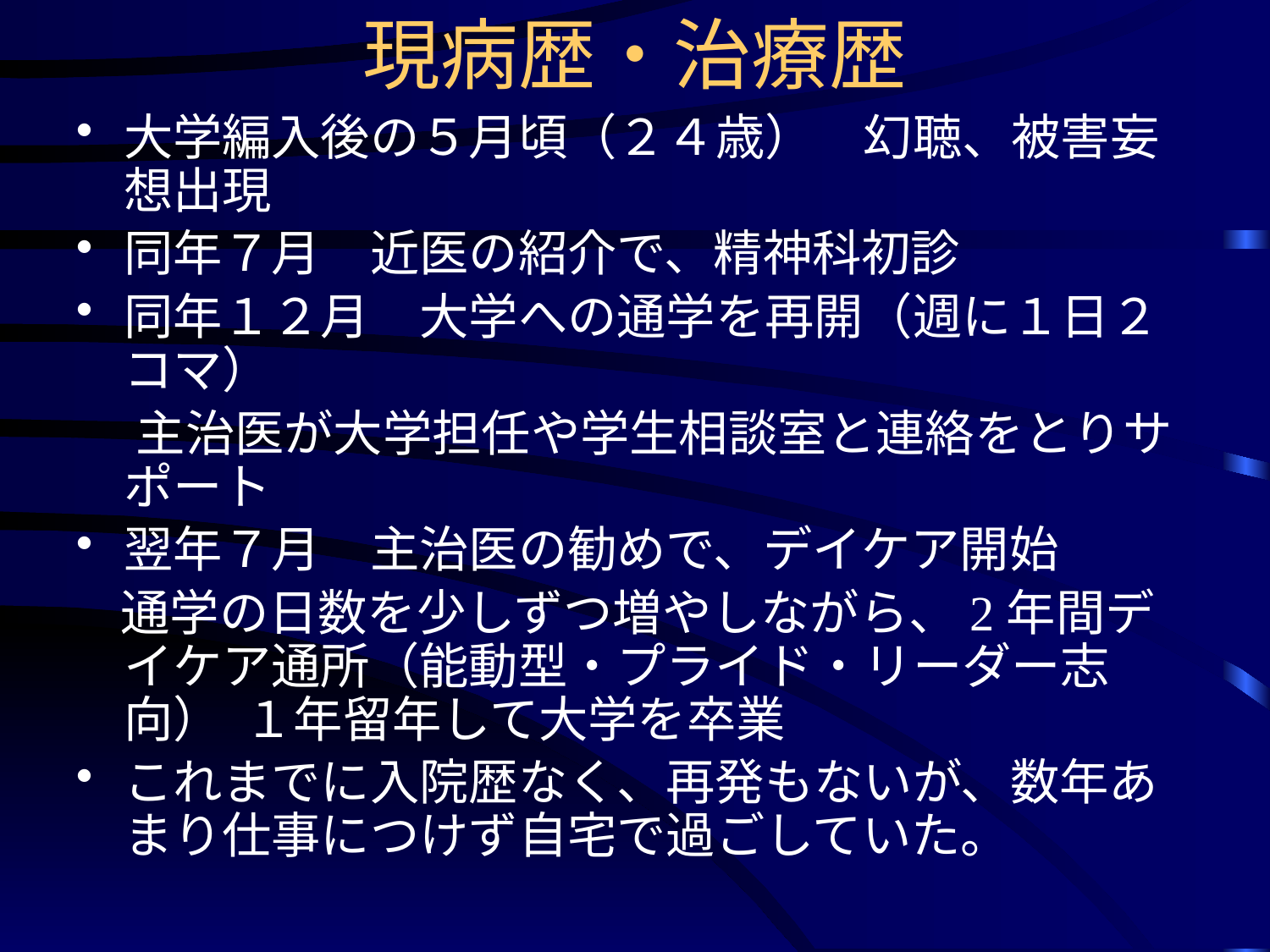

現病歴・治療歴
大学編入後の５月頃（２４歳）　幻聴、被害妄想出現
同年７月　近医の紹介で、精神科初診
同年１２月　大学への通学を再開（週に１日２コマ）
　 主治医が大学担任や学生相談室と連絡をとりサポート
翌年７月　主治医の勧めで、デイケア開始
   通学の日数を少しずつ増やしながら、2年間デイケア通所（能動型・プライド・リーダー志向）  １年留年して大学を卒業
これまでに入院歴なく、再発もないが、数年あまり仕事につけず自宅で過ごしていた。